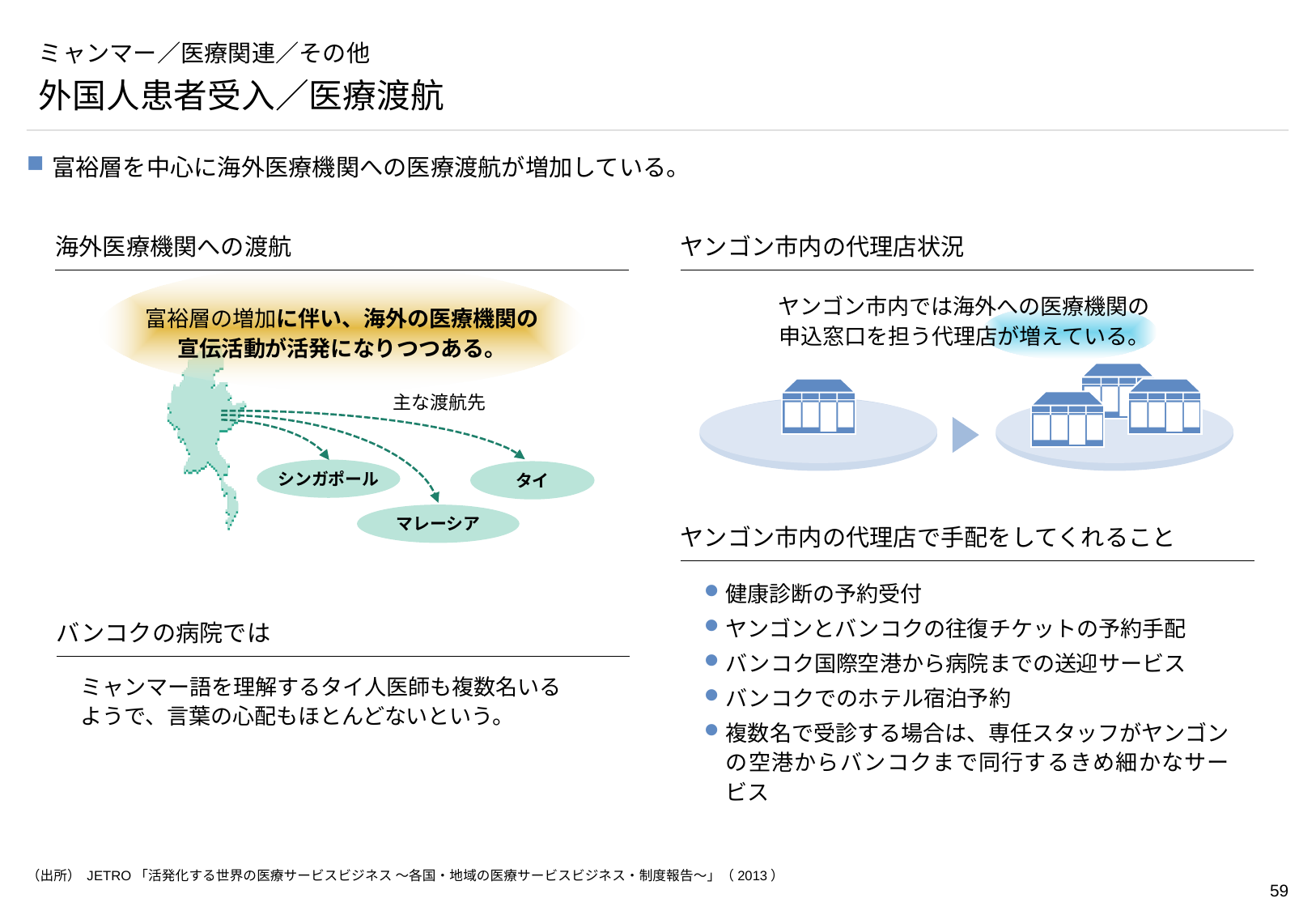

# ミャンマー／医療関連／その他
外国人患者受入／医療渡航
富裕層を中心に海外医療機関への医療渡航が増加している。
海外医療機関への渡航
ヤンゴン市内の代理店状況

富裕層の増加に伴い、海外の医療機関の
宣伝活動が活発になりつつある。
ヤンゴン市内では海外への医療機関の
申込窓口を担う代理店が増えている。

主な渡航先

シンガポール
タイ
マレーシア
ヤンゴン市内の代理店で手配をしてくれること
健康診断の予約受付
ヤンゴンとバンコクの往復チケットの予約手配
バンコク国際空港から病院までの送迎サービス
バンコクでのホテル宿泊予約
複数名で受診する場合は、専任スタッフがヤンゴンの空港からバンコクまで同行するきめ細かなサービス
バンコクの病院では
ミャンマー語を理解するタイ人医師も複数名いるようで、言葉の心配もほとんどないという。
（出所） JETRO「活発化する世界の医療サービスビジネス ～各国・地域の医療サービスビジネス・制度報告～」（2013）